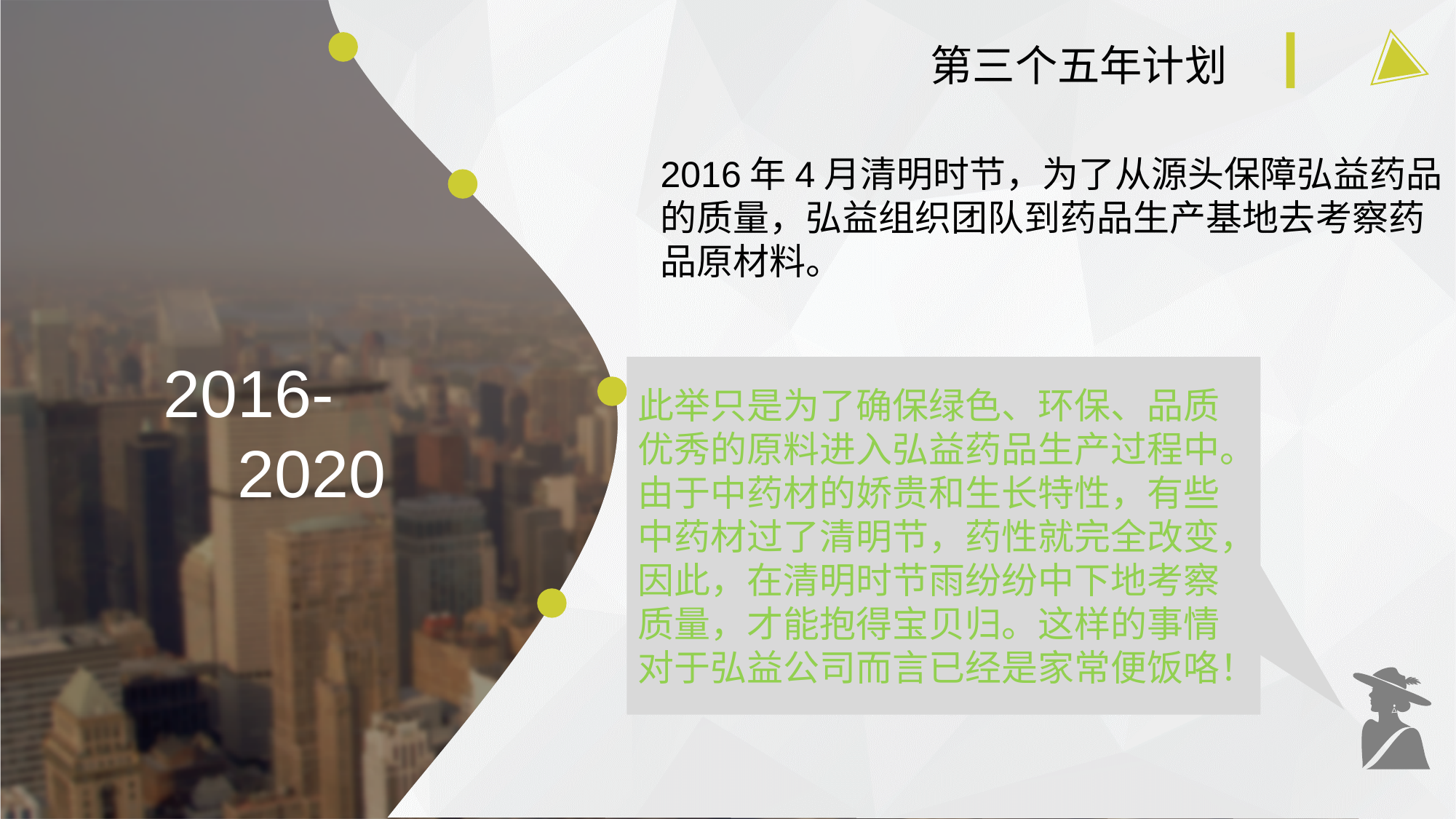

第三个五年计划

2016年4月清明时节，为了从源头保障弘益药品的质量，弘益组织团队到药品生产基地去考察药品原材料。

2016-
    2020
此举只是为了确保绿色、环保、品质优秀的原料进入弘益药品生产过程中。由于中药材的娇贵和生长特性，有些中药材过了清明节，药性就完全改变，因此，在清明时节雨纷纷中下地考察质量，才能抱得宝贝归。这样的事情对于弘益公司而言已经是家常便饭咯！